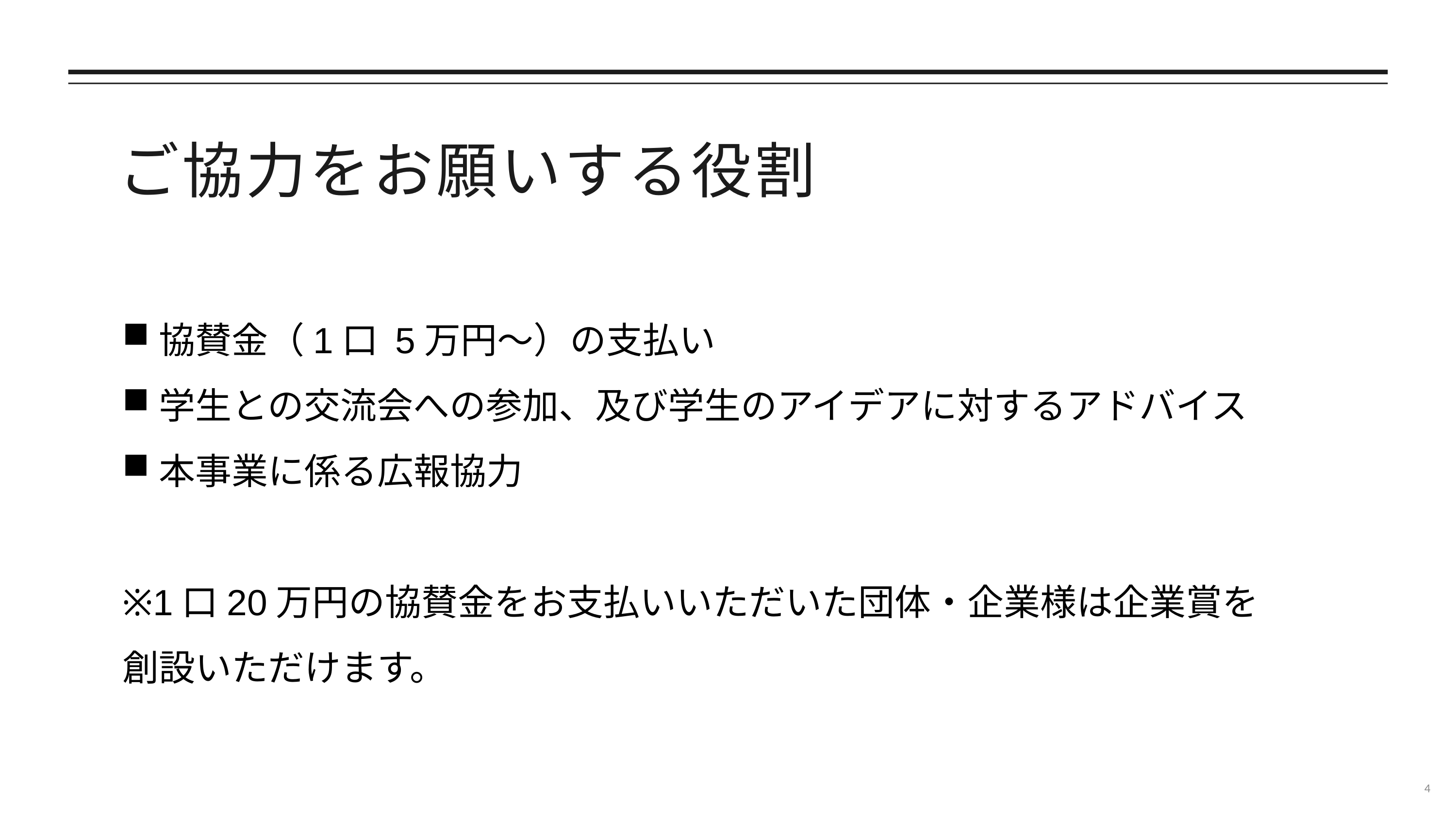

ご協力をお願いする役割

協賛金（1口 5万円～）の支払い
学生との交流会への参加、及び学生のアイデアに対するアドバイス
本事業に係る広報協力

※1口20万円の協賛金をお支払いいただいた団体・企業様は企業賞を創設いただけます。

4